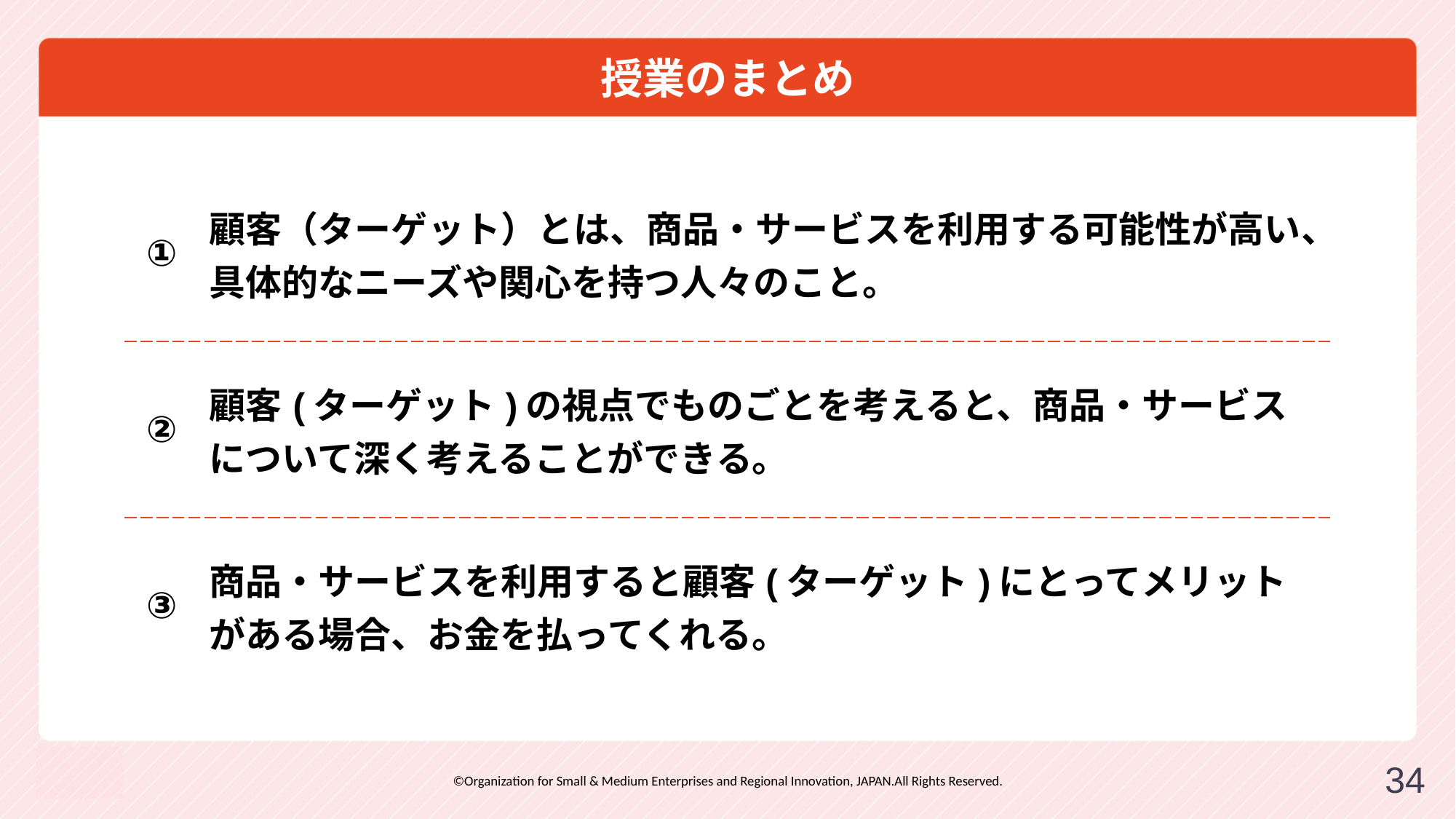

# 授業のまとめ
| ① | 顧客（ターゲット）とは、商品・サービスを利用する可能性が高い、 具体的なニーズや関心を持つ人々のこと。 |
| --- | --- |
| ② | 顧客(ターゲット)の視点でものごとを考えると、商品・サービスについて深く考えることができる。 |
| ③ | 商品・サービスを利用すると顧客(ターゲット)にとってメリットがある場合、お金を払ってくれる。 |